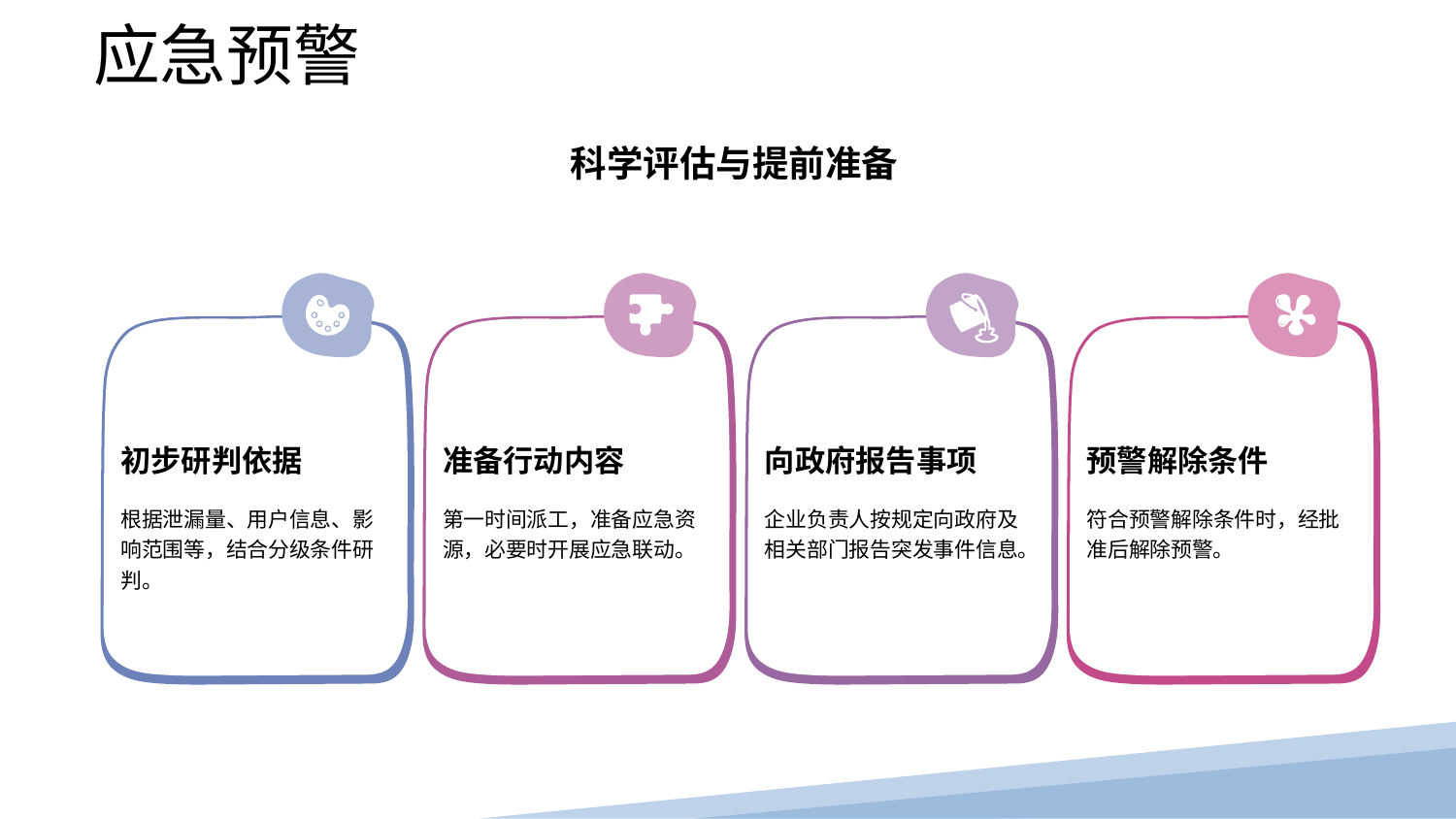

应急预警
科学评估与提前准备

初步研判依据
准备行动内容
向政府报告事项
预警解除条件
根据泄漏量、用户信息、影响范围等，结合分级条件研判。
第一时间派工，准备应急资源，必要时开展应急联动。
企业负责人按规定向政府及相关部门报告突发事件信息。
符合预警解除条件时，经批准后解除预警。